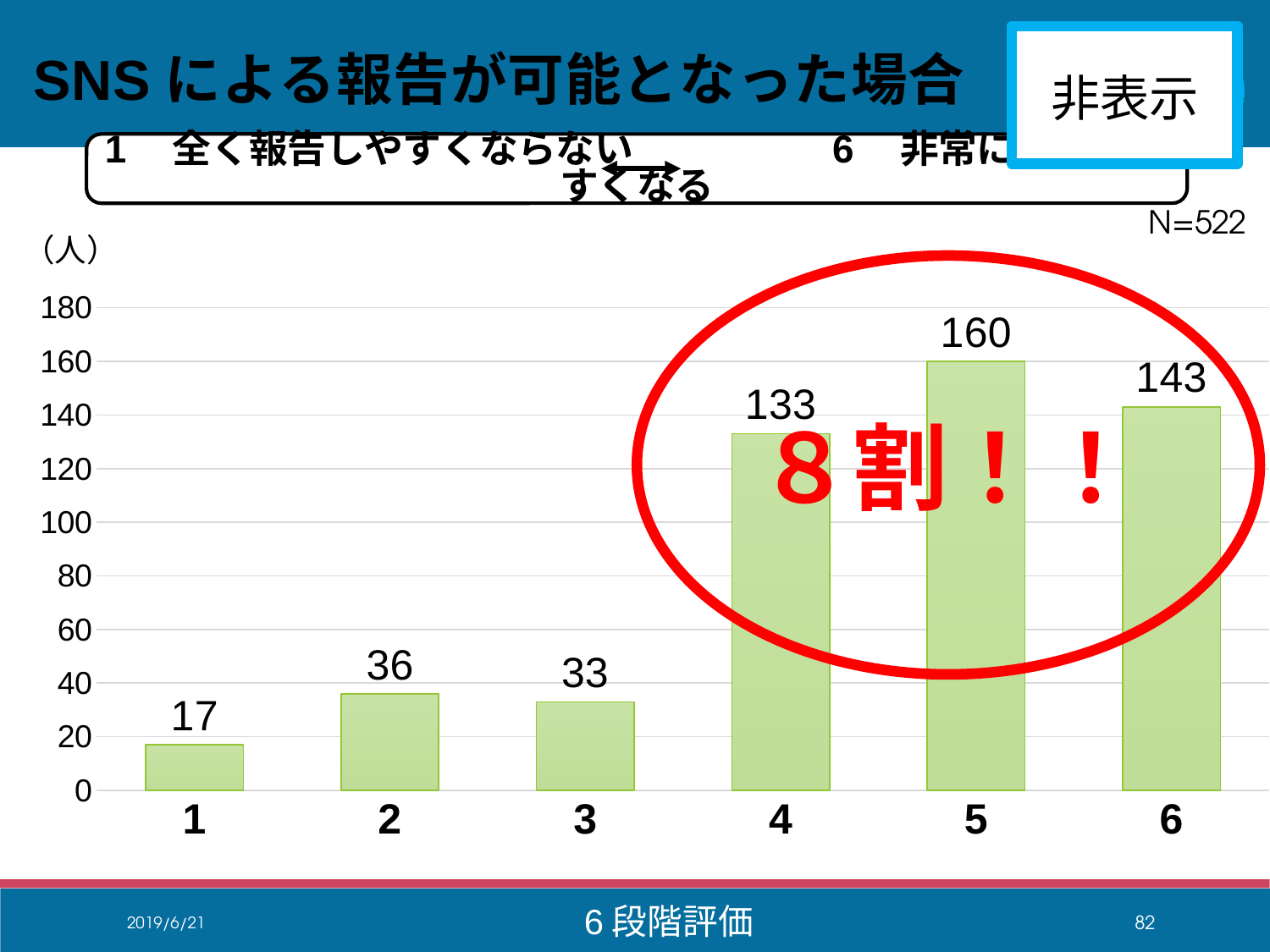

### Chart: SNSによる報告が可能となった場合

| Category | SNSによる報告のしやすさ |
|---|---|
| 1 | 17.0 |
| 2 | 36.0 |
| 3 | 33.0 |
| 4 | 133.0 |
| 5 | 160.0 |
| 6 | 143.0 |
８割！！
2019/6/21
82